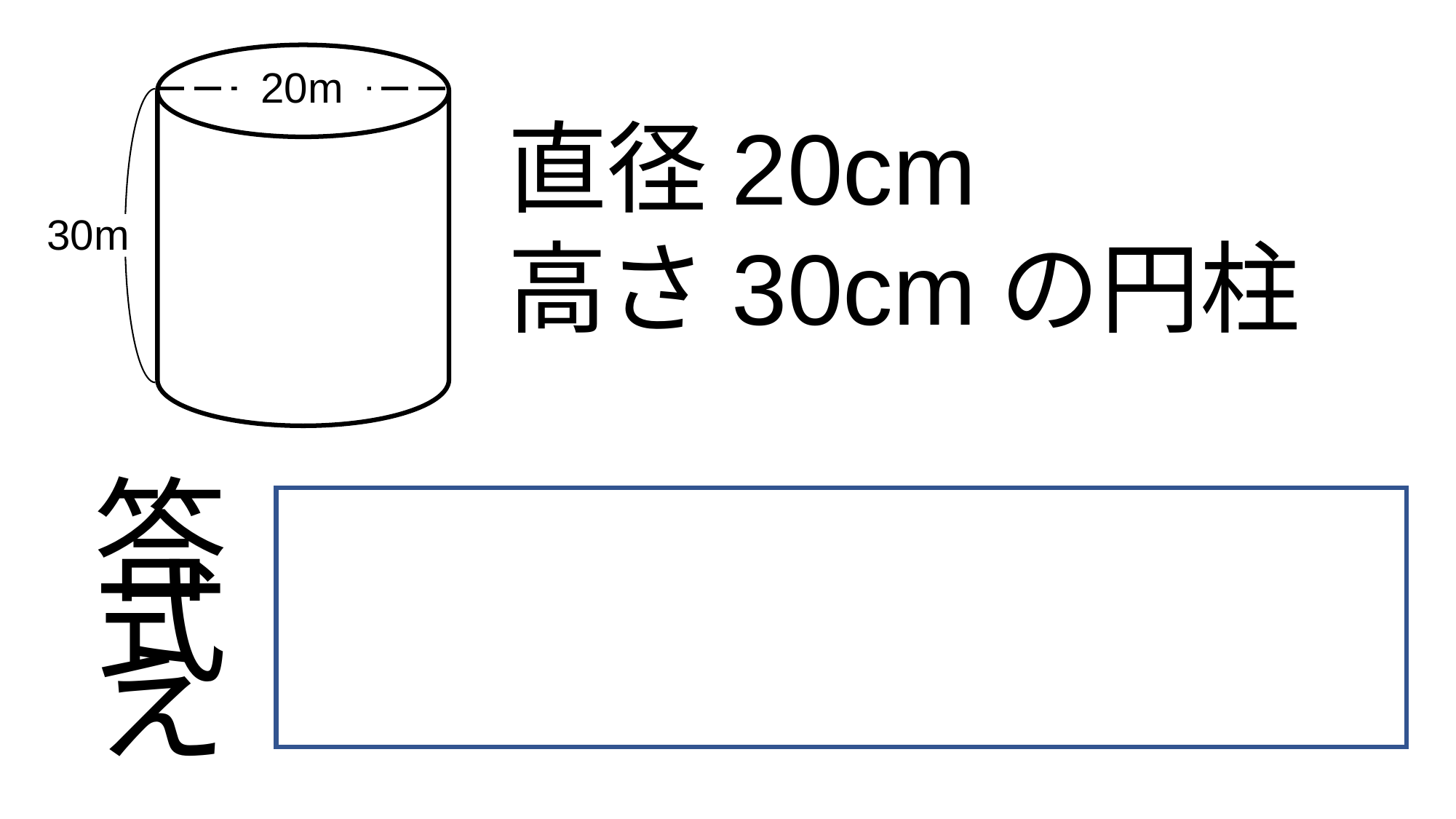

20m

直径20cm
高さ30cmの円柱
30m

9420cm3
10×10×3.14×30
答え
式